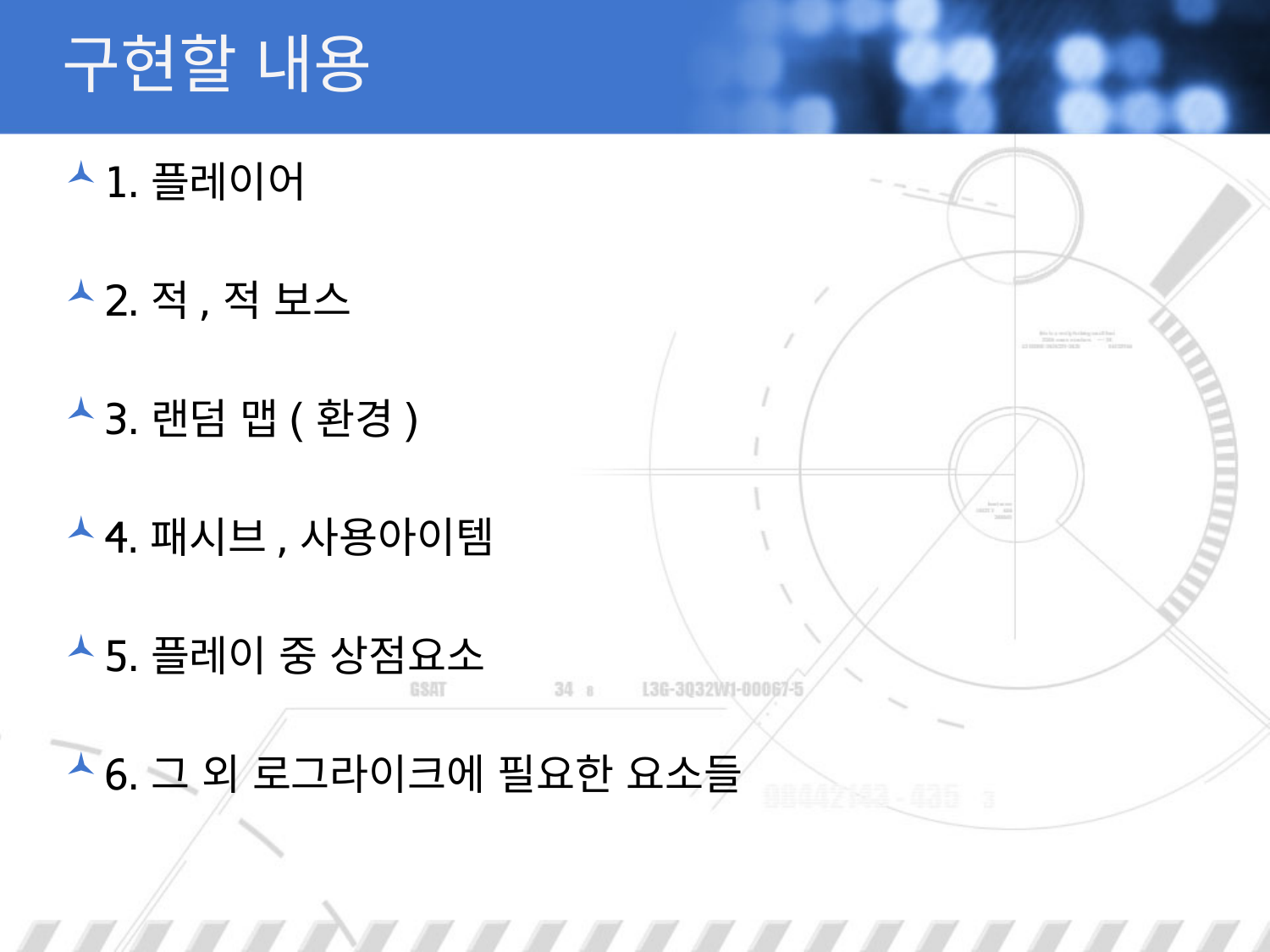

# 구현할 내용
1.플레이어

2.적,적 보스

3.랜덤 맵(환경)

4.패시브,사용아이템

5.플레이 중 상점요소

6.그 외 로그라이크에 필요한 요소들